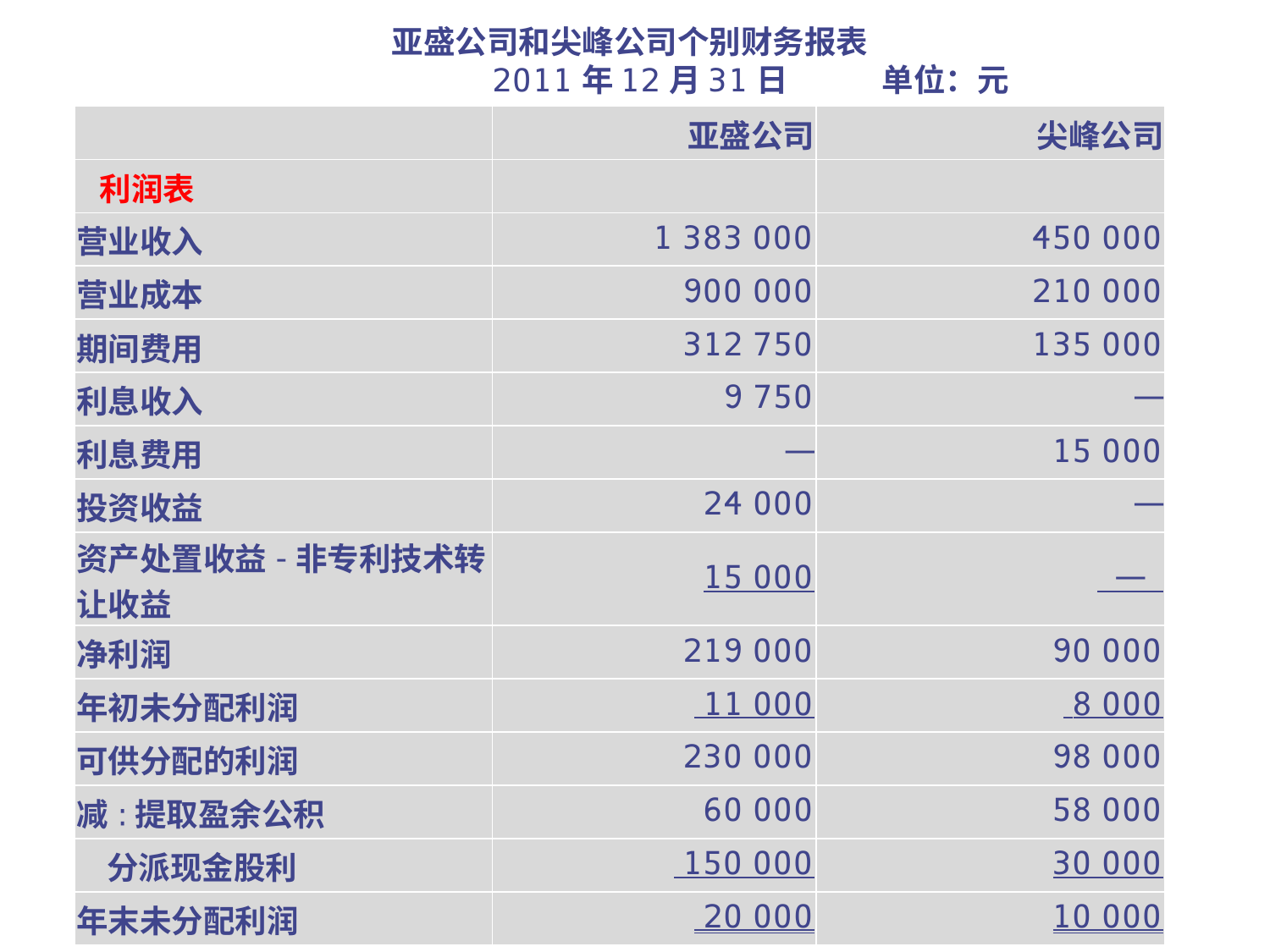

亚盛公司和尖峰公司个别财务报表
                          2011年12月31日             单位：元
|  | 亚盛公司 | 尖峰公司 |
| --- | --- | --- |
| 利润表 |  |  |
| 营业收入 | 1 383 000 | 450 000 |
| 营业成本 | 900 000 | 210 000 |
| 期间费用 | 312 750 | 135 000 |
| 利息收入 | 9 750 | — |
| 利息费用 | — | 15 000 |
| 投资收益 | 24 000 | — |
| 资产处置收益-非专利技术转让收益 | 15 000 | — |
| 净利润 | 219 000 | 90 000 |
| 年初未分配利润 | 11 000 | 8 000 |
| 可供分配的利润 | 230 000 | 98 000 |
| 减:提取盈余公积 | 60 000 | 58 000 |
| 分派现金股利 | 150 000 | 30 000 |
| 年末未分配利润 | 20 000 | 10 000 |
81